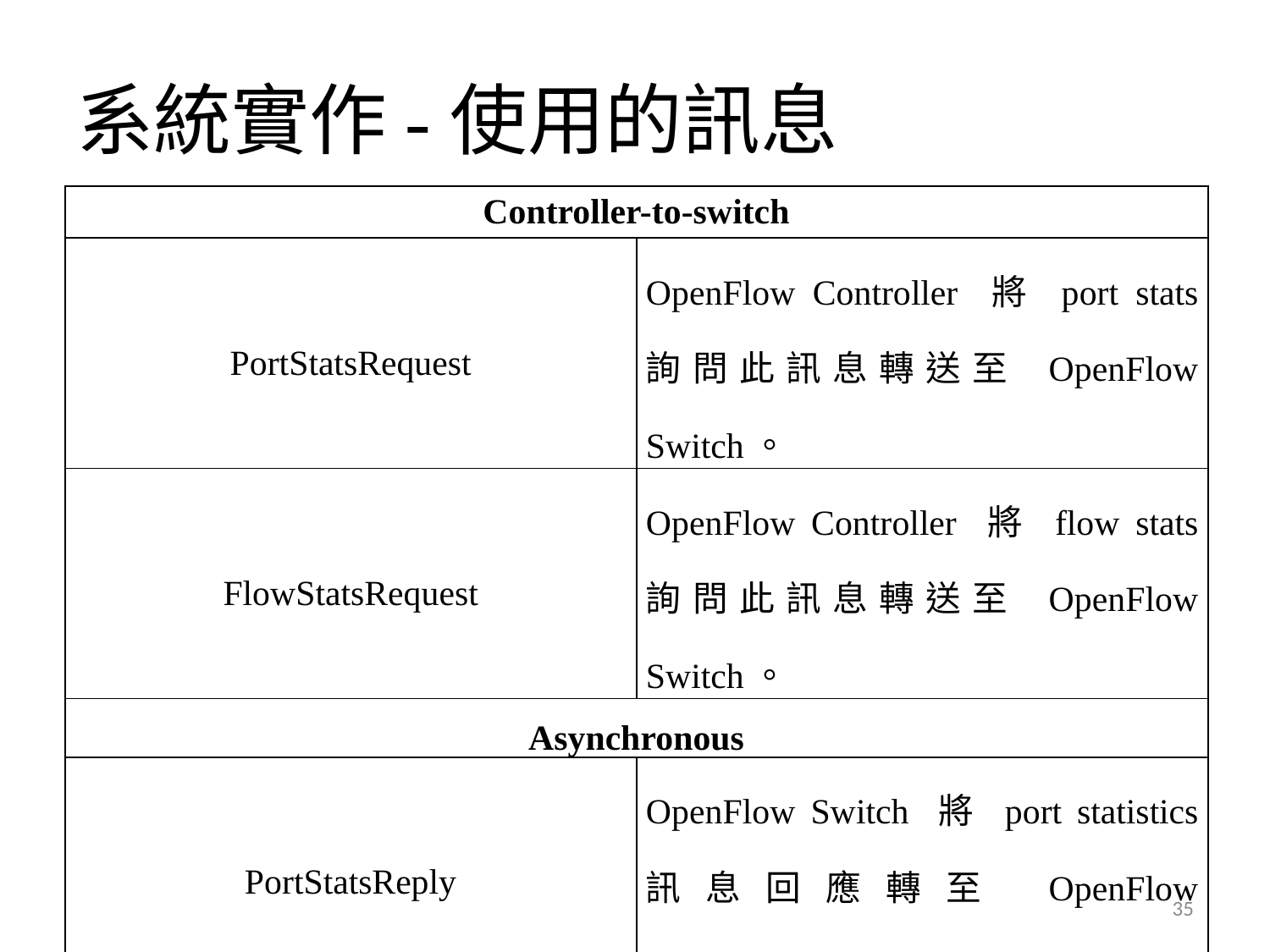

# 系統實作-使用的訊息
| Controller-to-switch |  |
| --- | --- |
| PortStatsRequest | OpenFlow Controller 將 port stats 詢問此訊息轉送至 OpenFlow Switch。 |
| FlowStatsRequest | OpenFlow Controller 將 flow stats 詢問此訊息轉送至 OpenFlow Switch。 |
| Asynchronous |  |
| PortStatsReply | OpenFlow Switch 將 port statistics 訊息回應轉至 OpenFlow Controller。 |
| FlowStatsReply | OpenFlow Switch 將各自 flow statistics 訊息回應轉至 OpenFlow Controller。 |
35